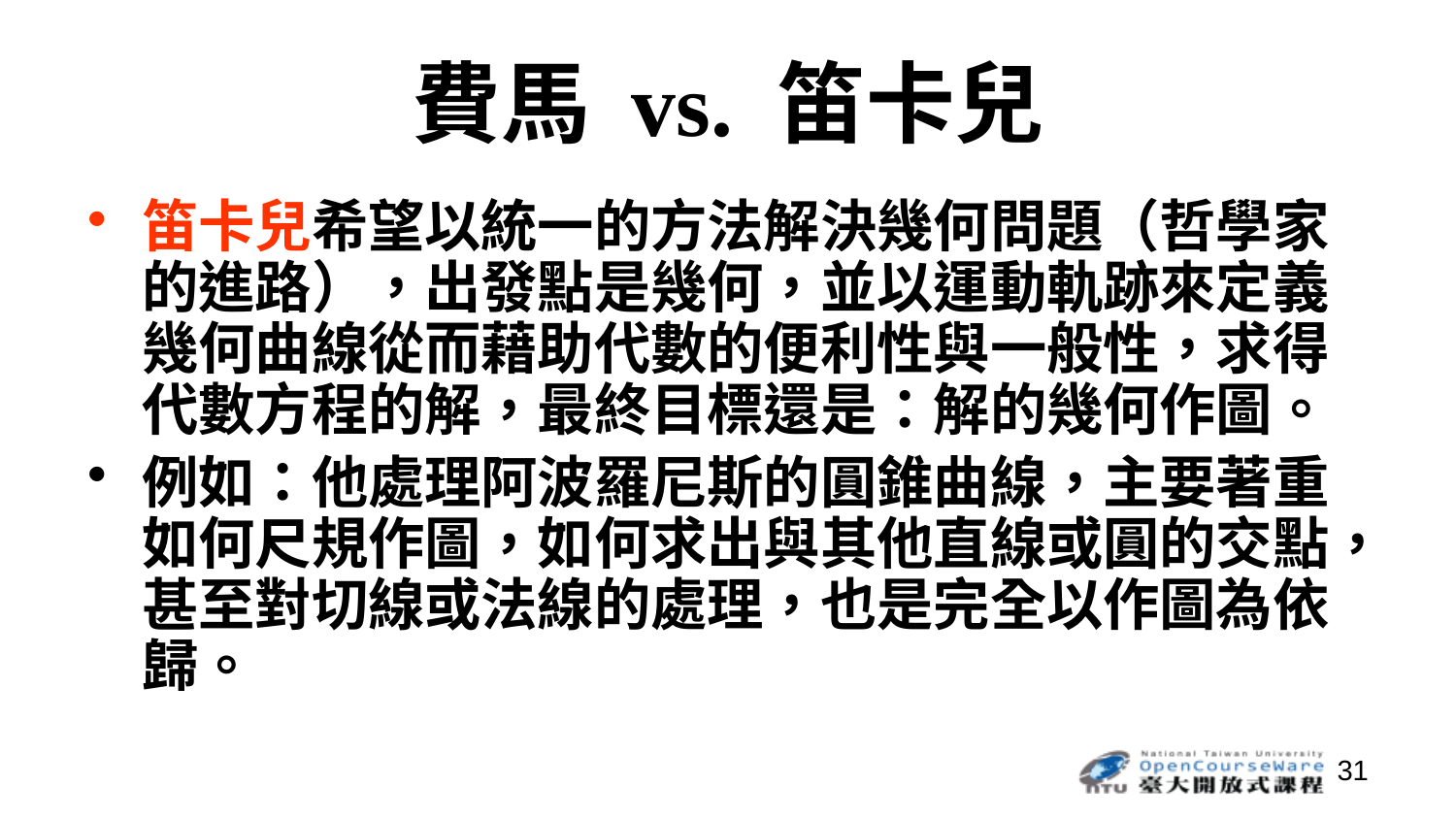

# 費馬 vs. 笛卡兒
笛卡兒希望以統一的方法解決幾何問題（哲學家的進路），出發點是幾何，並以運動軌跡來定義幾何曲線從而藉助代數的便利性與一般性，求得代數方程的解，最終目標還是：解的幾何作圖。
例如：他處理阿波羅尼斯的圓錐曲線，主要著重如何尺規作圖，如何求出與其他直線或圓的交點，甚至對切線或法線的處理，也是完全以作圖為依歸。

31